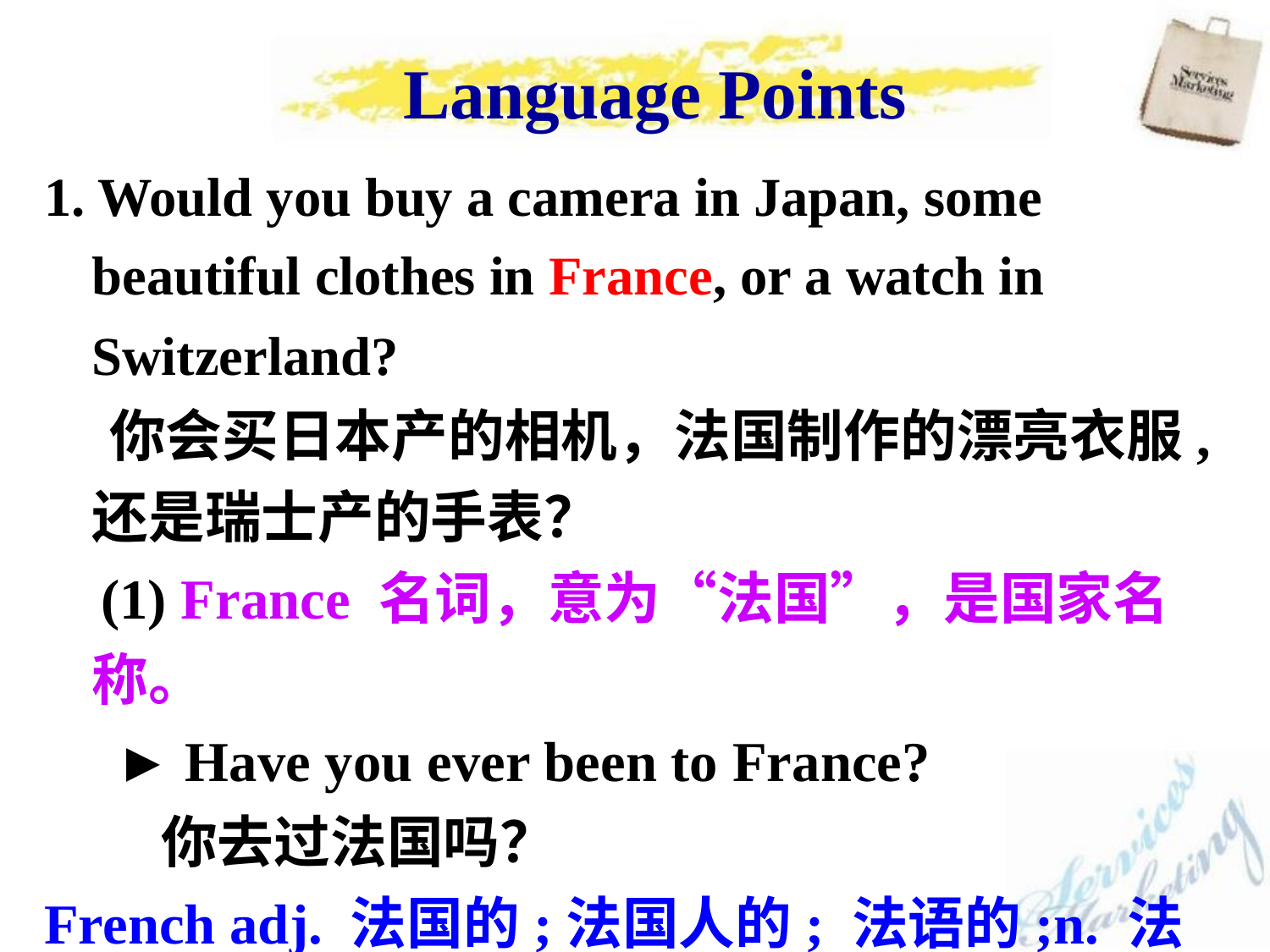

Language Points
1. Would you buy a camera in Japan, some beautiful clothes in France, or a watch in Switzerland?
    你会买日本产的相机，法国制作的漂亮衣服,还是瑞士产的手表？
    (1) France 名词，意为“法国”，是国家名称。
     ► Have you ever been to France?
        你去过法国吗？
French adj. 法国的;法国人的; 法语的;n. 法语